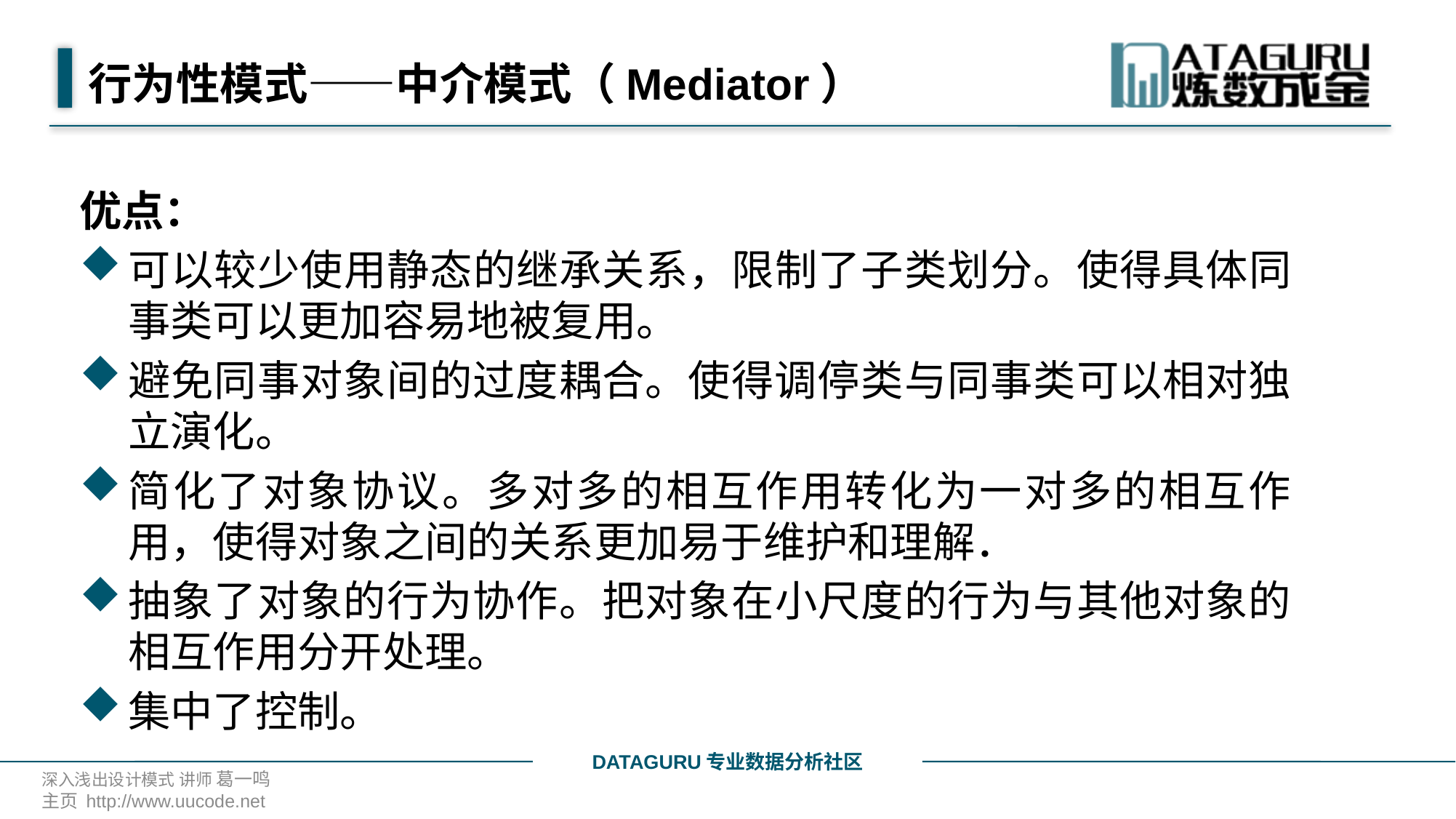

# 行为性模式——中介模式（Mediator）
优点：
可以较少使用静态的继承关系，限制了子类划分。使得具体同事类可以更加容易地被复用。
避免同事对象间的过度耦合。使得调停类与同事类可以相对独立演化。
简化了对象协议。多对多的相互作用转化为一对多的相互作用，使得对象之间的关系更加易于维护和理解．
抽象了对象的行为协作。把对象在小尺度的行为与其他对象的相互作用分开处理。
集中了控制。